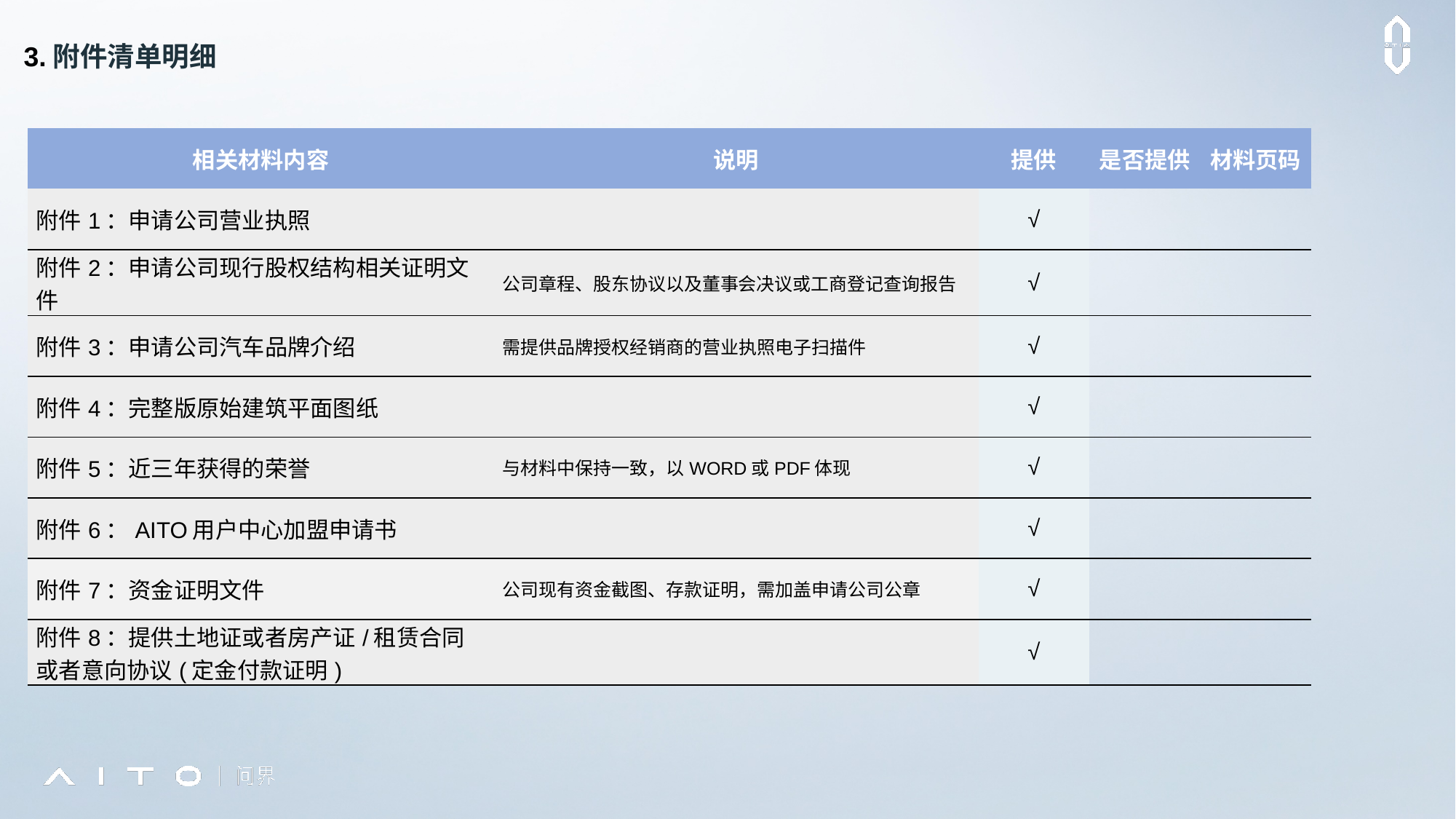

3.附件清单明细
| 相关材料内容 | 说明 | 提供 | 是否提供 | 材料页码 |
| --- | --- | --- | --- | --- |
| 附件1：申请公司营业执照 |  | √ |  |  |
| 附件2：申请公司现行股权结构相关证明文件 | 公司章程、股东协议以及董事会决议或工商登记查询报告 | √ |  |  |
| 附件3：申请公司汽车品牌介绍 | 需提供品牌授权经销商的营业执照电子扫描件 | √ |  |  |
| 附件4：完整版原始建筑平面图纸 |  | √ |  |  |
| 附件5：近三年获得的荣誉 | 与材料中保持一致，以WORD或PDF体现 | √ |  |  |
| 附件6：AITO用户中心加盟申请书 |  | √ |  |  |
| 附件7：资金证明文件 | 公司现有资金截图、存款证明，需加盖申请公司公章 | √ |  |  |
| 附件8：提供土地证或者房产证/租赁合同或者意向协议(定金付款证明) |  | √ |  |  |